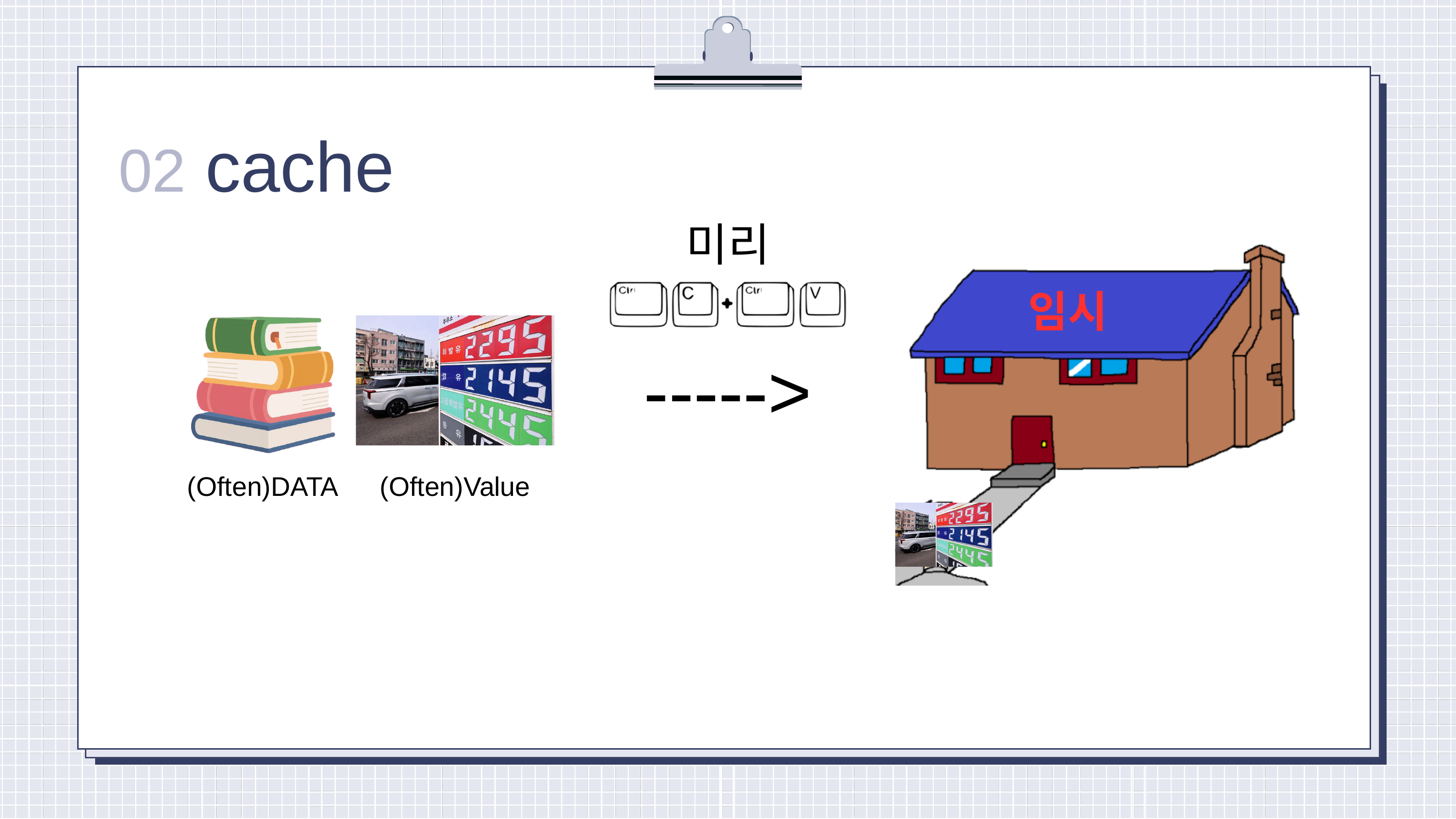

cache
02

임시

미리

----->
(Often)DATA
(Often)Value